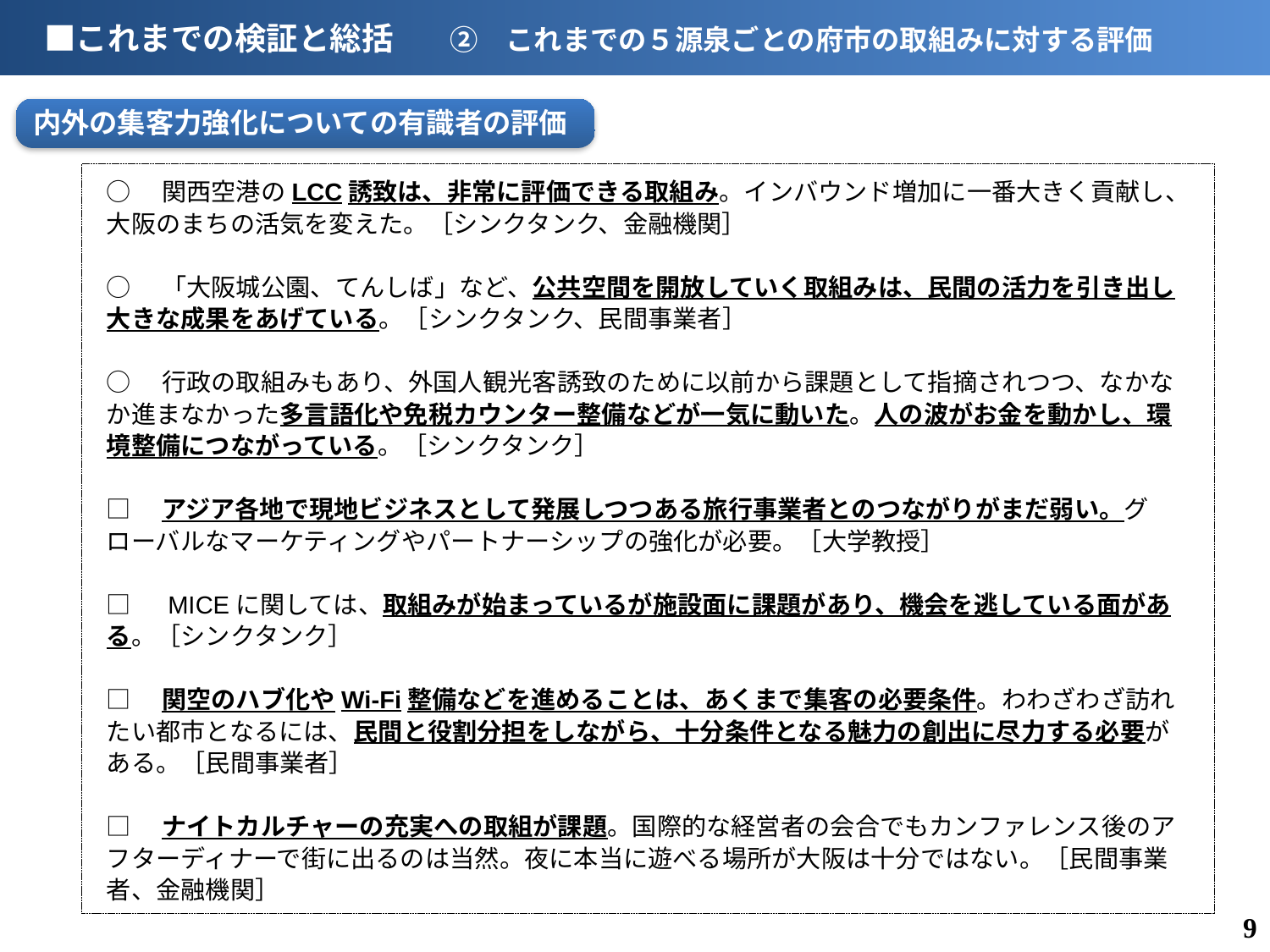

■これまでの検証と総括　　②　これまでの５源泉ごとの府市の取組みに対する評価
内外の集客力強化についての有識者の評価
○　関西空港のLCC誘致は、非常に評価できる取組み。インバウンド増加に一番大きく貢献し、大阪のまちの活気を変えた。［シンクタンク、金融機関］

○　「大阪城公園、てんしば」など、公共空間を開放していく取組みは、民間の活力を引き出し大きな成果をあげている。［シンクタンク、民間事業者］

○　行政の取組みもあり、外国人観光客誘致のために以前から課題として指摘されつつ、なかなか進まなかった多言語化や免税カウンター整備などが一気に動いた。人の波がお金を動かし、環境整備につながっている。［シンクタンク］

□　アジア各地で現地ビジネスとして発展しつつある旅行事業者とのつながりがまだ弱い。グローバルなマーケティングやパートナーシップの強化が必要。［大学教授］

□　MICEに関しては、取組みが始まっているが施設面に課題があり、機会を逃している面がある。［シンクタンク］

□　関空のハブ化やWi-Fi整備などを進めることは、あくまで集客の必要条件。わわざわざ訪れたい都市となるには、民間と役割分担をしながら、十分条件となる魅力の創出に尽力する必要がある。［民間事業者］

□　ナイトカルチャーの充実への取組が課題。国際的な経営者の会合でもカンファレンス後のアフターディナーで街に出るのは当然。夜に本当に遊べる場所が大阪は十分ではない。［民間事業者、金融機関］
9